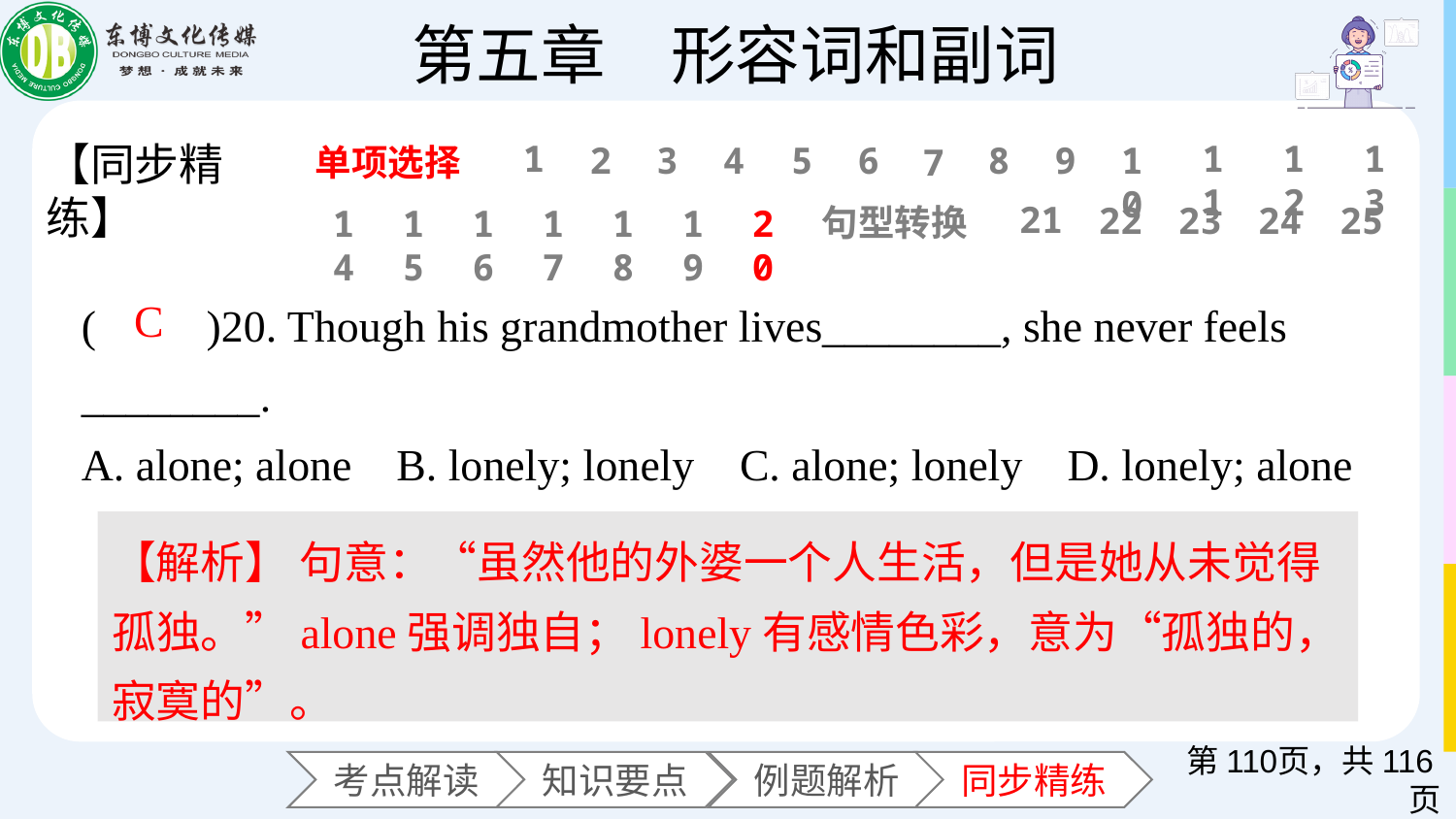

11
12
13
1
【同步精练】
6
2
3
4
5
8
9
10
7
单项选择
21
22
23
24
25
句型转换
14
15
16
17
18
19
20
(　　)20. Though his grandmother lives________, she never feels ________.
A. alone; alone    B. lonely; lonely    C. alone; lonely    D. lonely; alone
C
【解析】 句意：“虽然他的外婆一个人生活，但是她从未觉得孤独。”alone强调独自；lonely有感情色彩，意为“孤独的，寂寞的”。
第110页，共116页